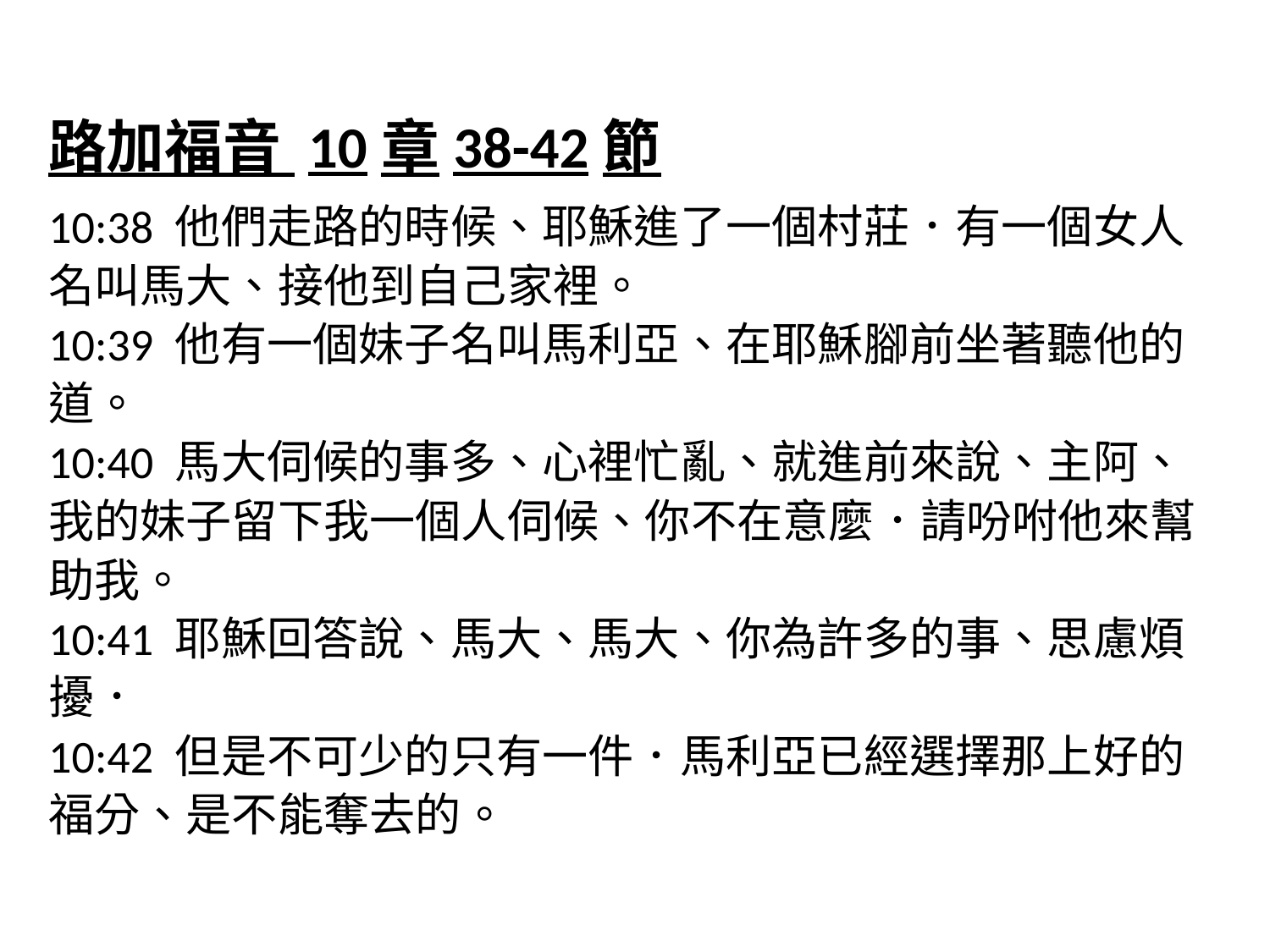

路加福音 10章38-42節
10:38 他們走路的時候、耶穌進了一個村莊．有一個女人名叫馬大、接他到自己家裡。
10:39 他有一個妹子名叫馬利亞、在耶穌腳前坐著聽他的道。
10:40 馬大伺候的事多、心裡忙亂、就進前來說、主阿、我的妹子留下我一個人伺候、你不在意麼．請吩咐他來幫助我。
10:41 耶穌回答說、馬大、馬大、你為許多的事、思慮煩擾．
10:42 但是不可少的只有一件．馬利亞已經選擇那上好的福分、是不能奪去的。